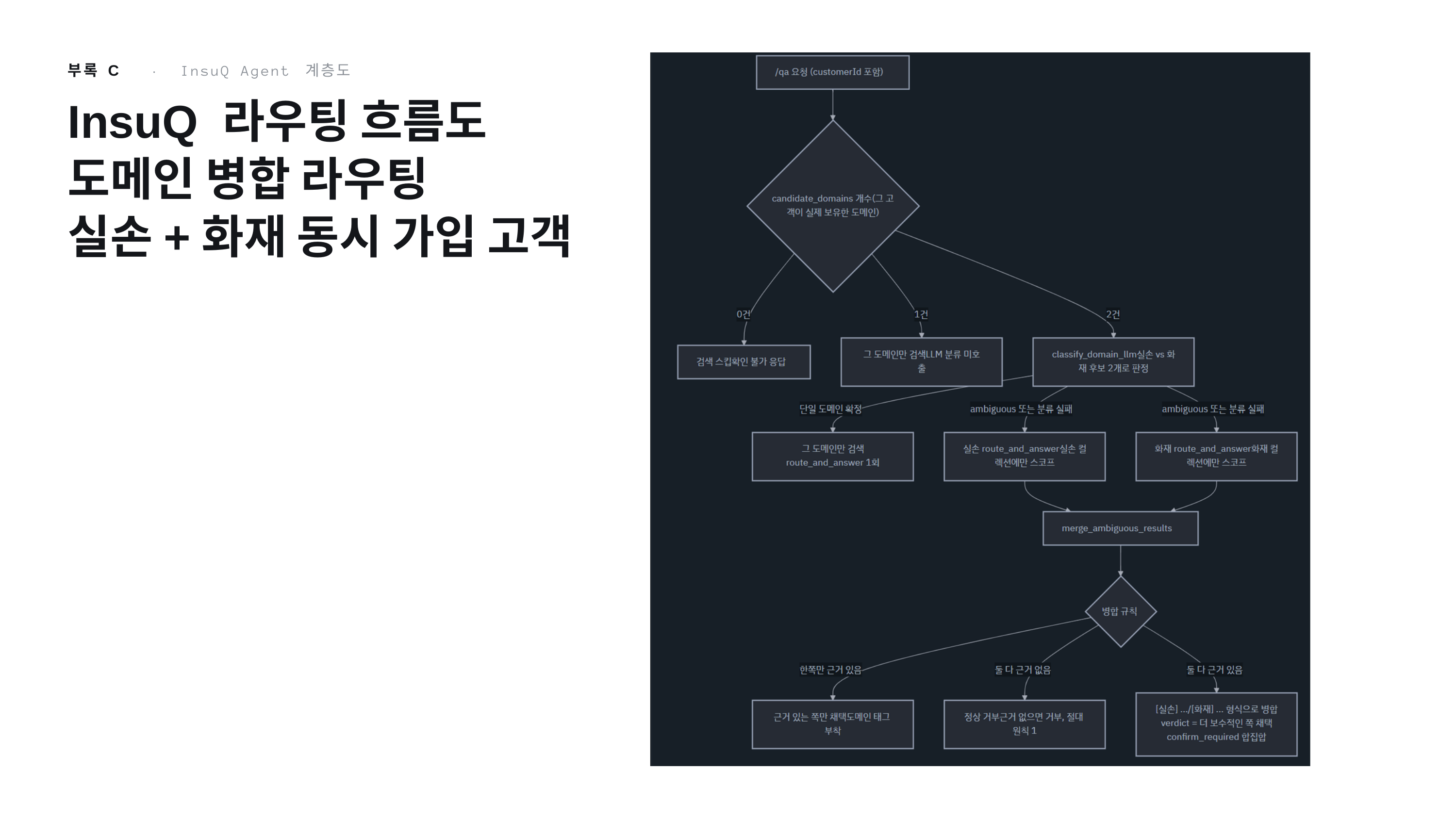

부록 C   ·  InsuQ Agent 계층도
InsuQ 라우팅 흐름도
도메인 병합 라우팅
실손+화재 동시 가입 고객